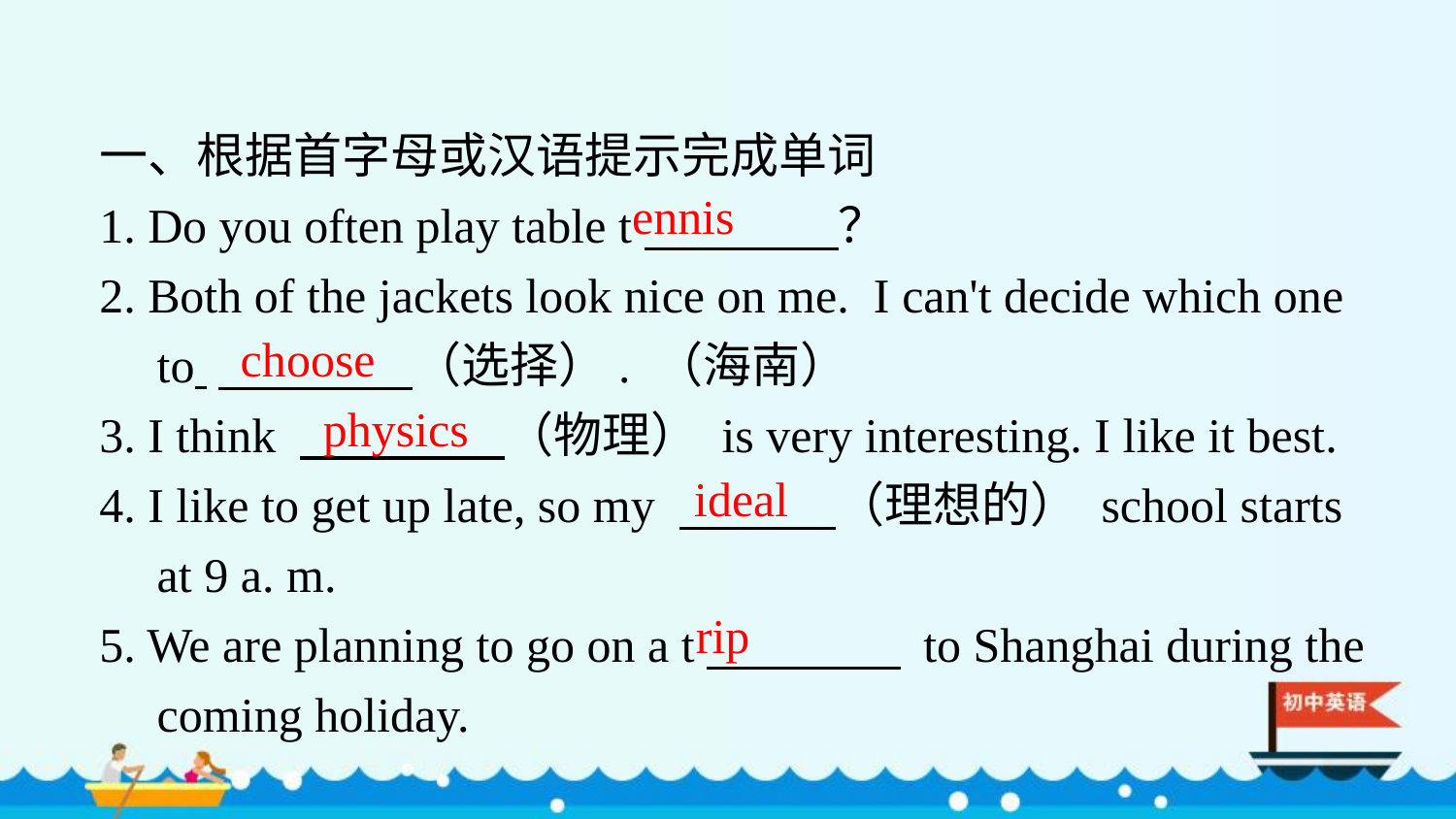

一、根据首字母或汉语提示完成单词
1. Do you often play table t　　　　？
2. Both of the jackets look nice on me.  I can't decide which one to 　　　　（选择）. （海南）
3. I think 　　　　 （物理） is very interesting. I like it best.
4. I like to get up late, so my 　　　 （理想的） school starts at 9 a. m.
5. We are planning to go on a t　　　　 to Shanghai during the coming holiday.
ennis
choose
physics
ideal
rip